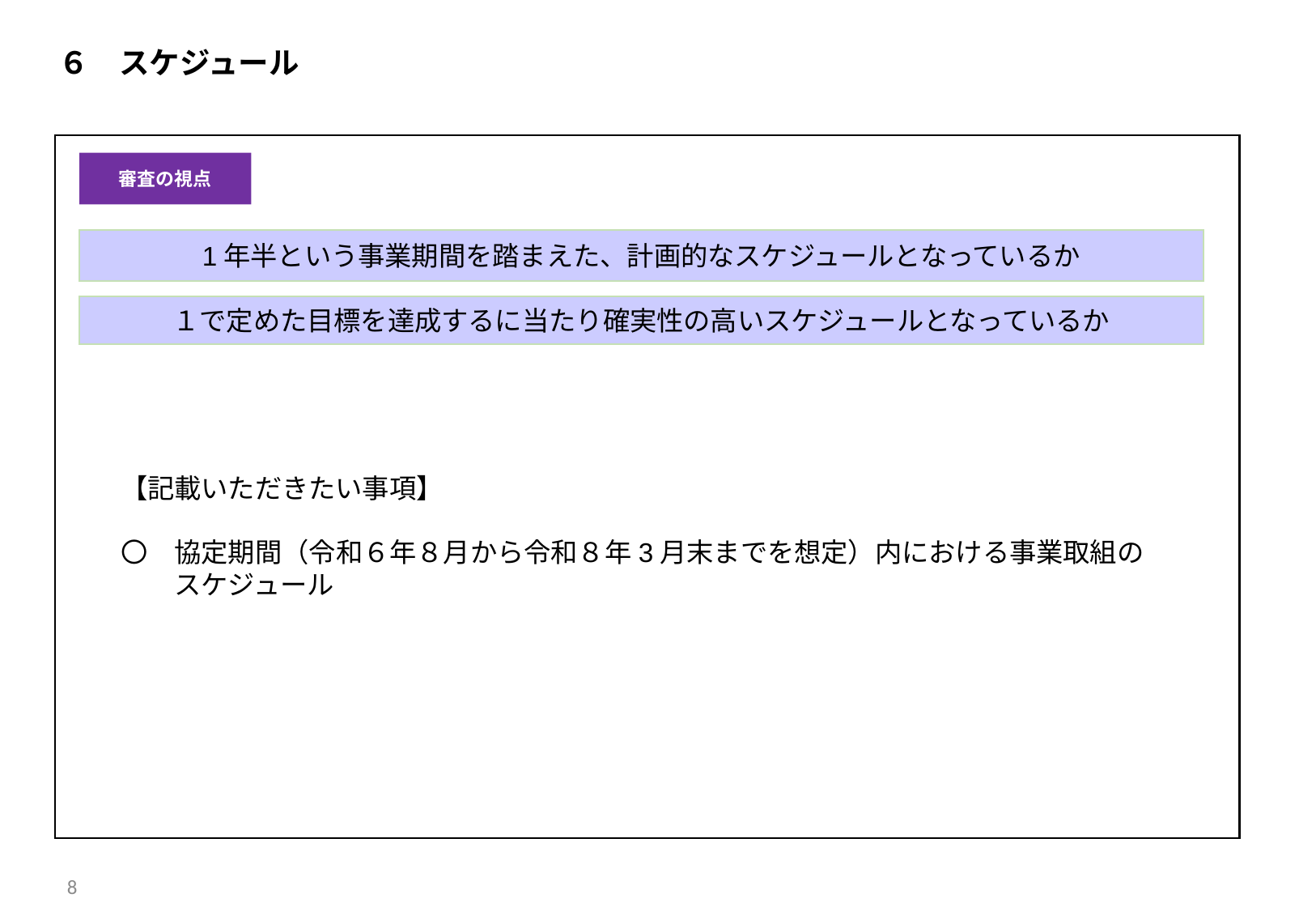

６　スケジュール

【記載いただきたい事項】

〇　協定期間（令和６年８月から令和８年3月末までを想定）内における事業取組の
　　スケジュール

審査の視点
1年半という事業期間を踏まえた、計画的なスケジュールとなっているか
１で定めた目標を達成するに当たり確実性の高いスケジュールとなっているか
8